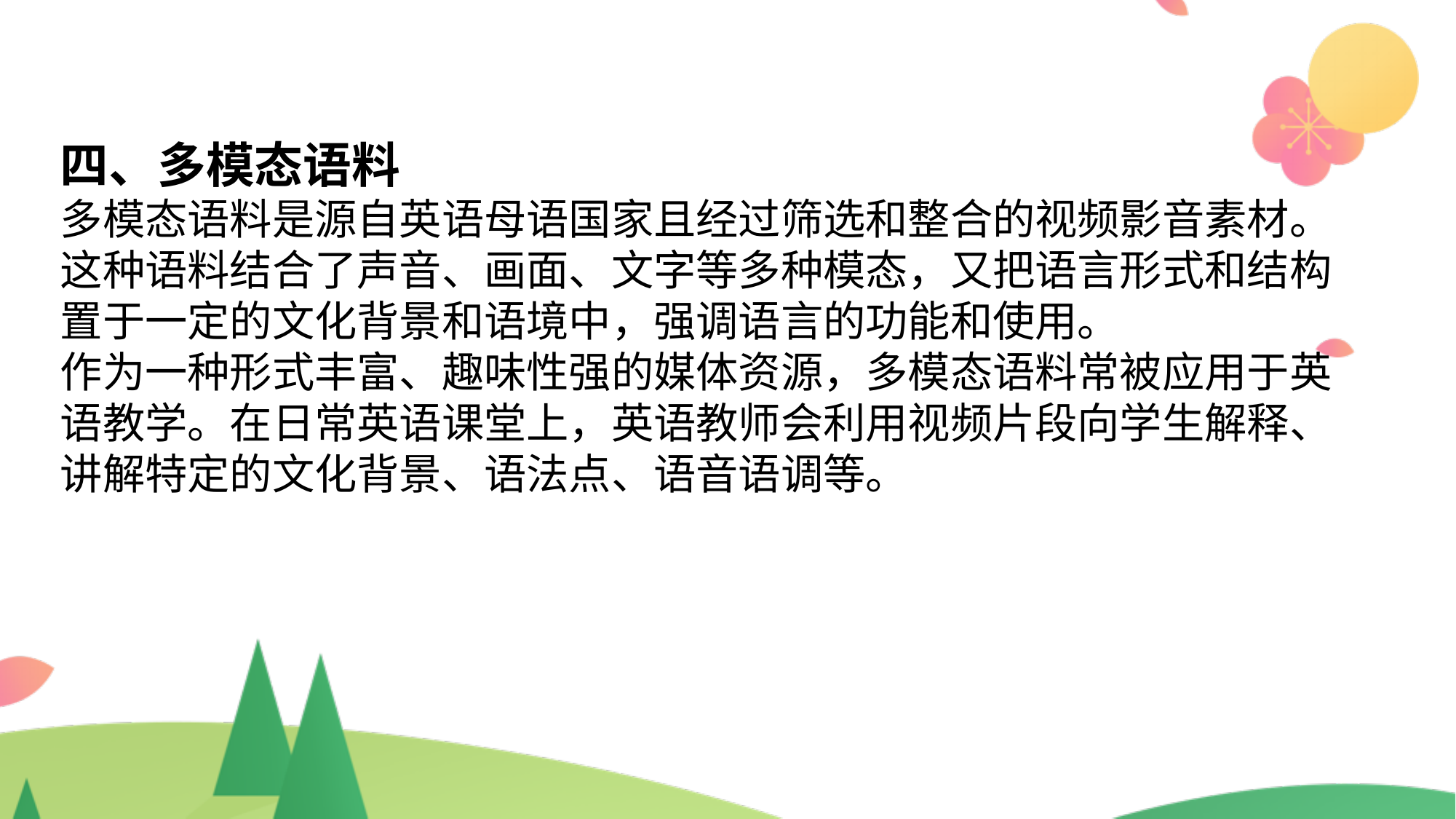

四、多模态语料
多模态语料是源自英语母语国家且经过筛选和整合的视频影音素材。这种语料结合了声音、画面、文字等多种模态，又把语言形式和结构置于一定的文化背景和语境中，强调语言的功能和使用。
作为一种形式丰富、趣味性强的媒体资源，多模态语料常被应用于英语教学。在日常英语课堂上，英语教师会利用视频片段向学生解释、讲解特定的文化背景、语法点、语音语调等。